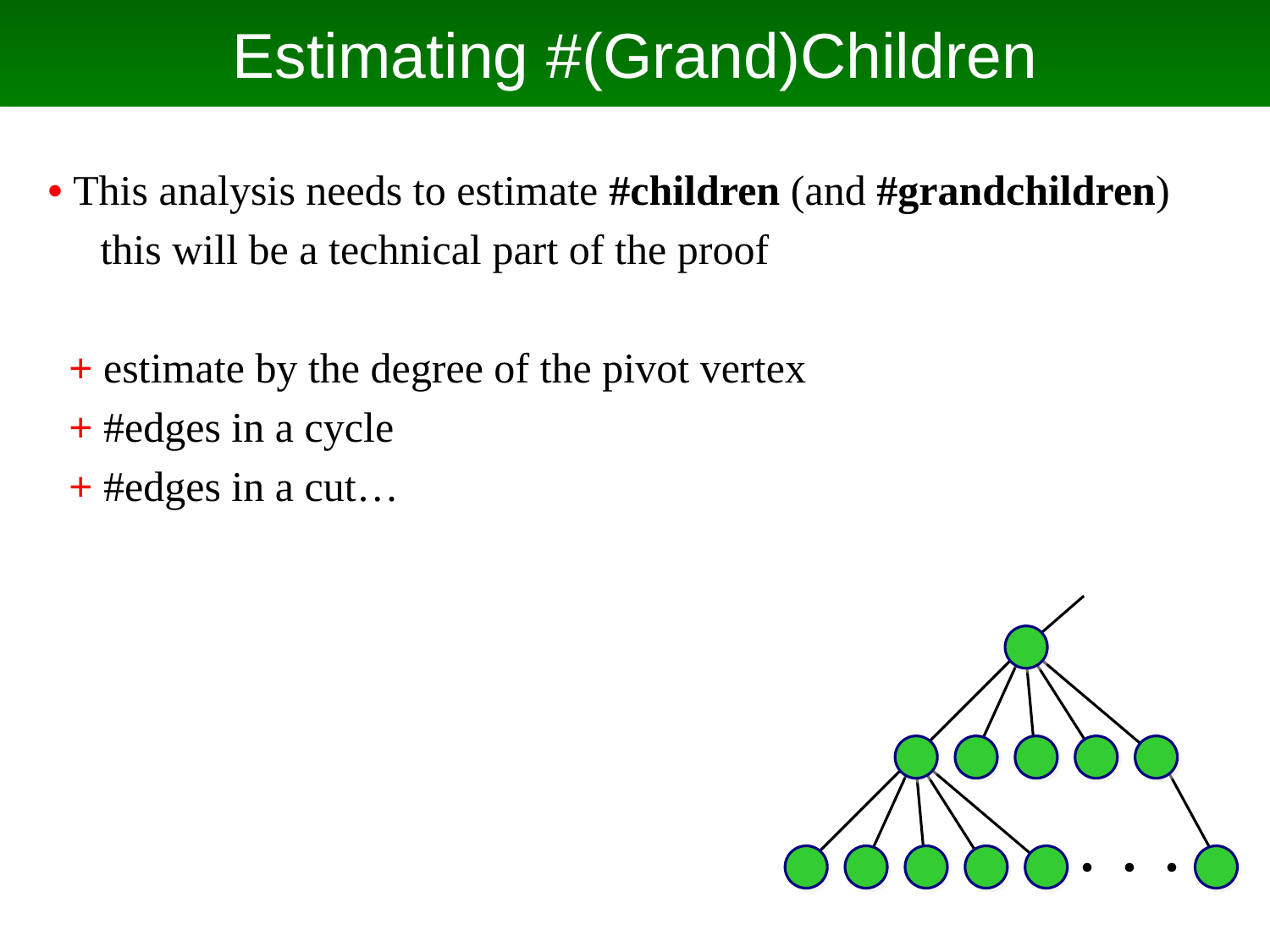

# Estimating #(Grand)Children
• This analysis needs to estimate #children (and #grandchildren)
     this will be a technical part of the proof

  + estimate by the degree of the pivot vertex
  + #edges in a cycle
  + #edges in a cut…

・・・